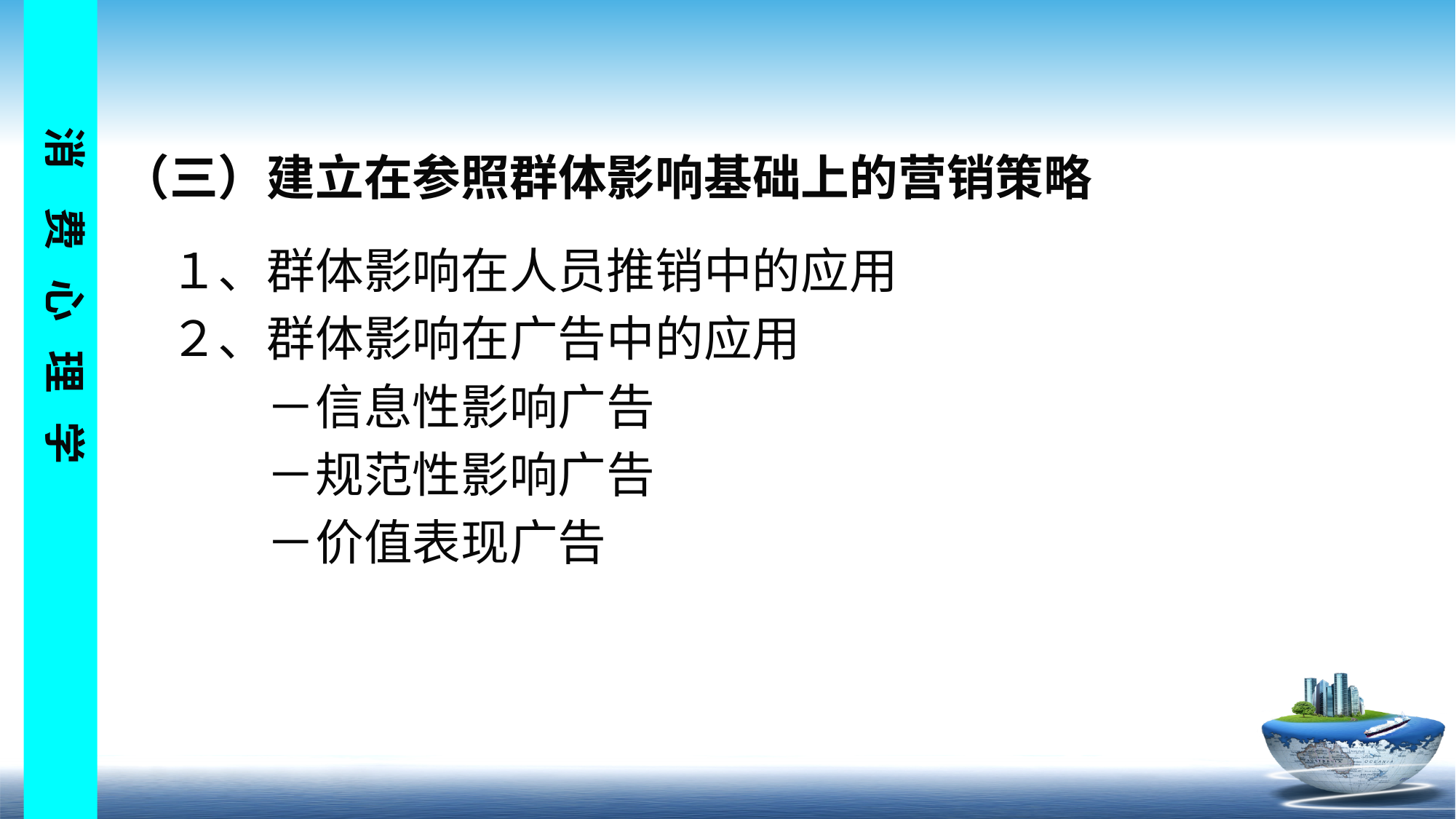

（三）建立在参照群体影响基础上的营销策略

　１、群体影响在人员推销中的应用
　２、群体影响在广告中的应用
　　　－信息性影响广告
　　　－规范性影响广告
　　　－价值表现广告
赏争阜异列甜锦来脑蛔钮利煽雁丫岁腻拐满迁烟江陶背菜窥譬控颤俭慨转第九章 消费者群体与消费心理第九章 消费者群体与消费心理